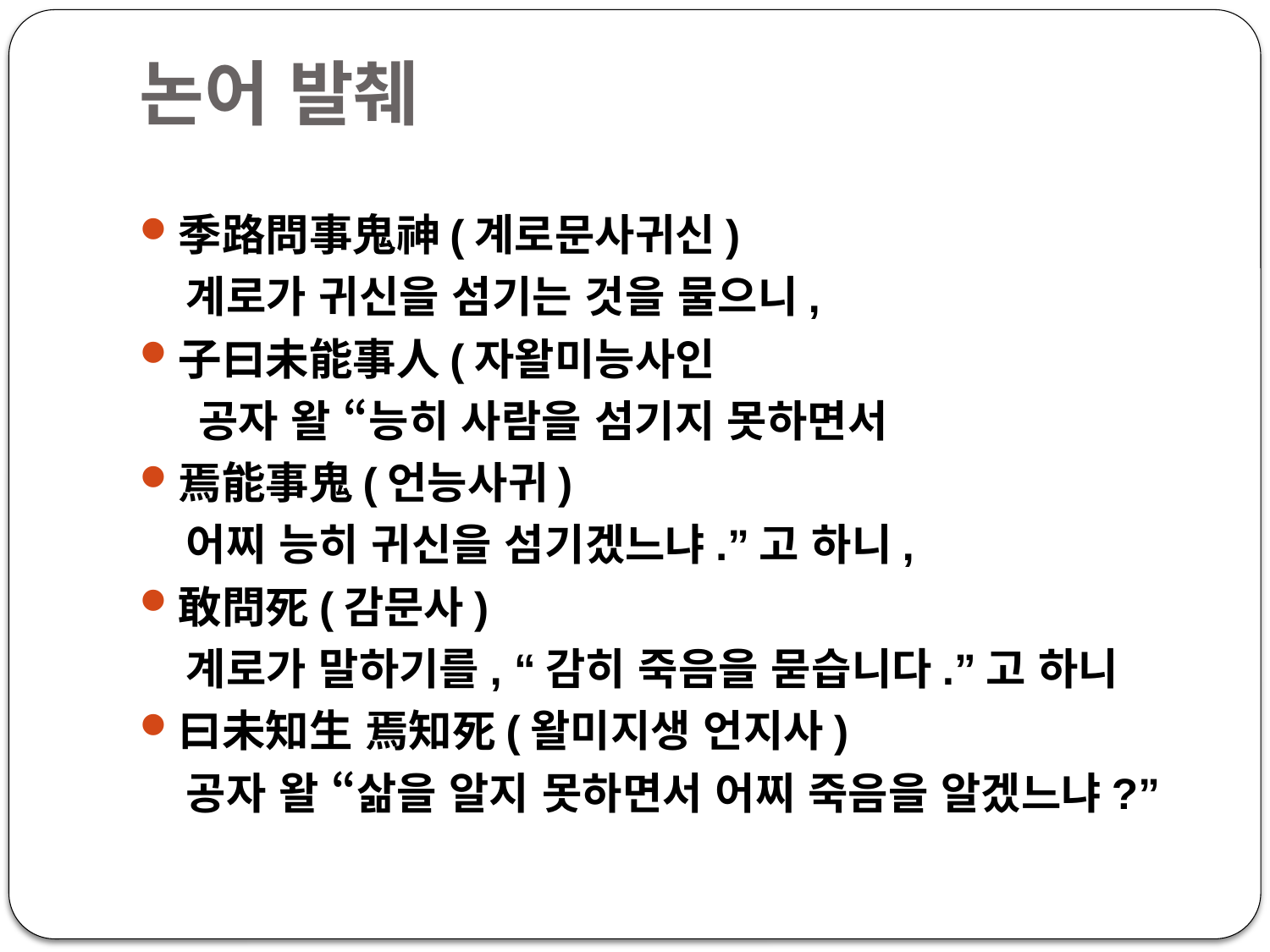

# 논어 발췌
季路問事鬼神(계로문사귀신)
   계로가 귀신을 섬기는 것을 물으니,
子曰未能事人(자왈미능사인
    공자 왈 “능히 사람을 섬기지 못하면서
焉能事鬼(언능사귀)
   어찌 능히 귀신을 섬기겠느냐.”고 하니,
敢問死(감문사)
   계로가 말하기를, “감히 죽음을 묻습니다.”고 하니
曰未知生 焉知死(왈미지생 언지사)
   공자 왈 “삶을 알지 못하면서 어찌 죽음을 알겠느냐?”